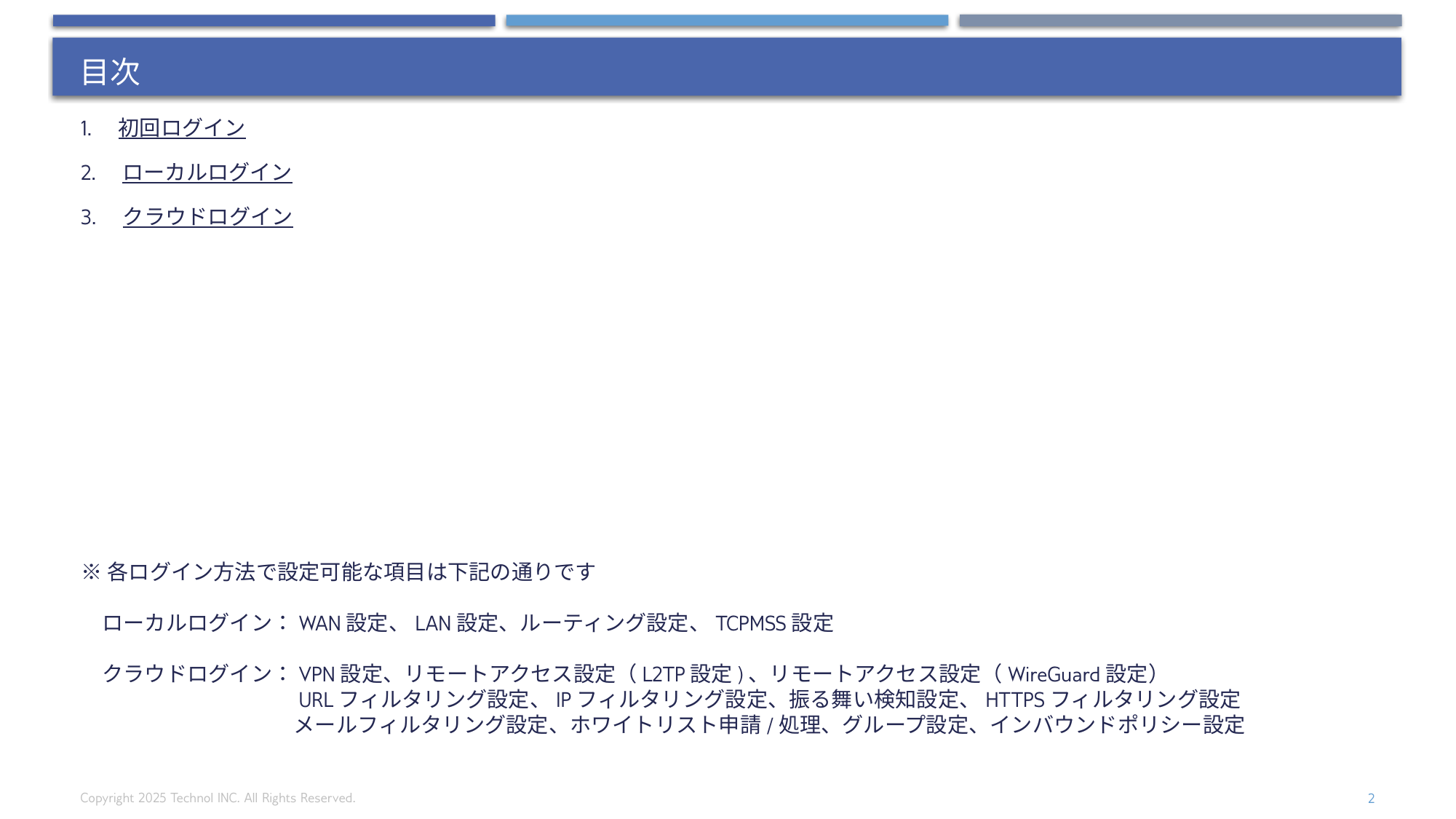

# 目次
1.　初回ログイン
2.　ローカルログイン
3.　クラウドログイン

※各ログイン方法で設定可能な項目は下記の通りです
　ローカルログイン：WAN設定、LAN設定、ルーティング設定、TCPMSS設定
　クラウドログイン：VPN設定、リモートアクセス設定（L2TP設定)、リモートアクセス設定（WireGuard設定）
　　　　　　　　　　URLフィルタリング設定、IPフィルタリング設定、振る舞い検知設定、HTTPSフィルタリング設定
　　　　　　　　　　メールフィルタリング設定、ホワイトリスト申請/処理、グループ設定、インバウンドポリシー設定
Copyright 2025 Technol INC. All Rights Reserved.
2